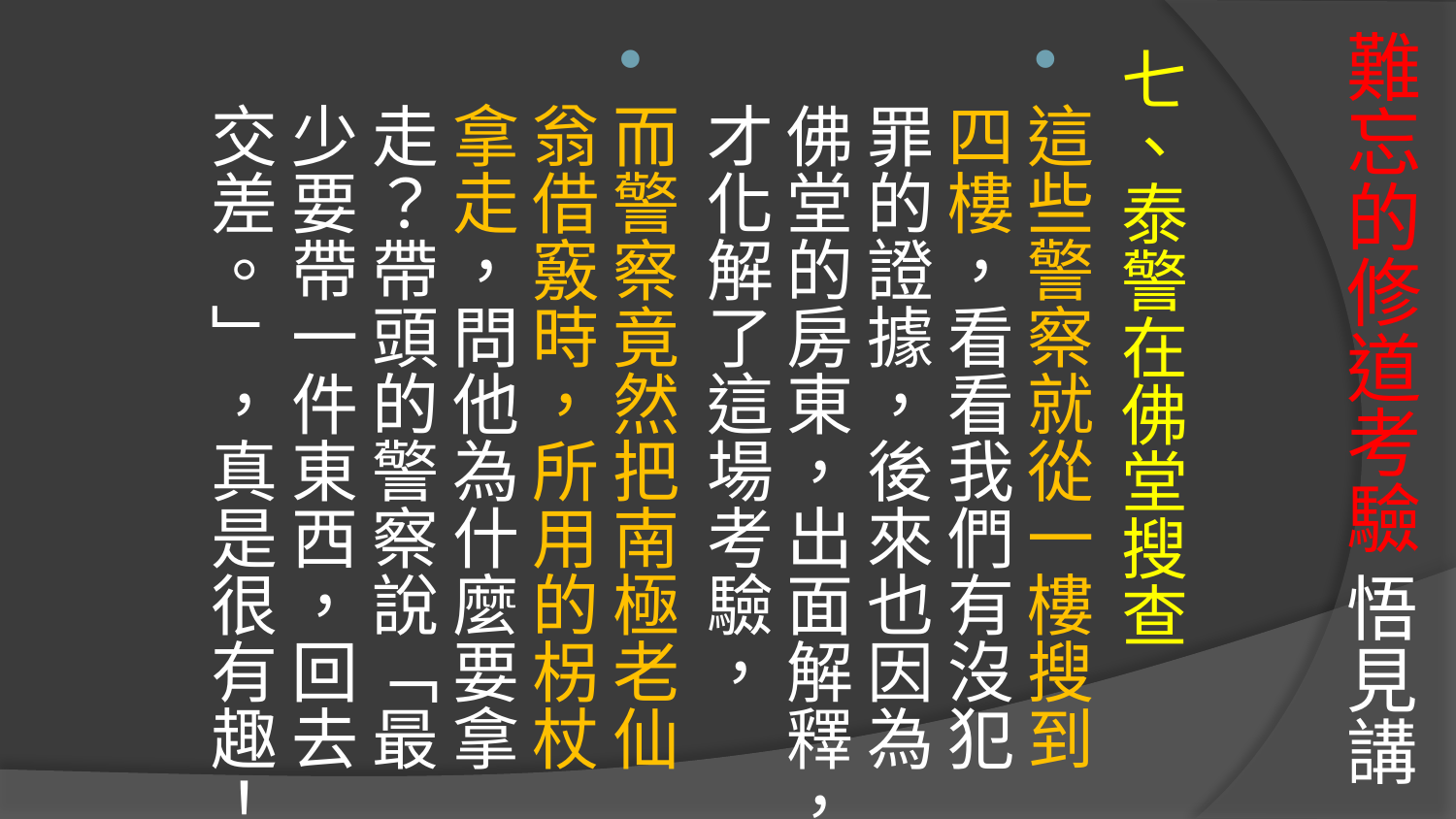

# 難忘的修道考驗 悟見講
七、泰警在佛堂搜查
這些警察就從一樓搜到四樓，看看我們有沒犯罪的證據，後來也因為佛堂的房東，出面解釋，才化解了這場考驗，
而警察竟然把南極老仙翁借竅時，所用的柺杖拿走，問他為什麼要拿走？帶頭的警察說「最少要帶一件東西，回去交差。」，真是很有趣！